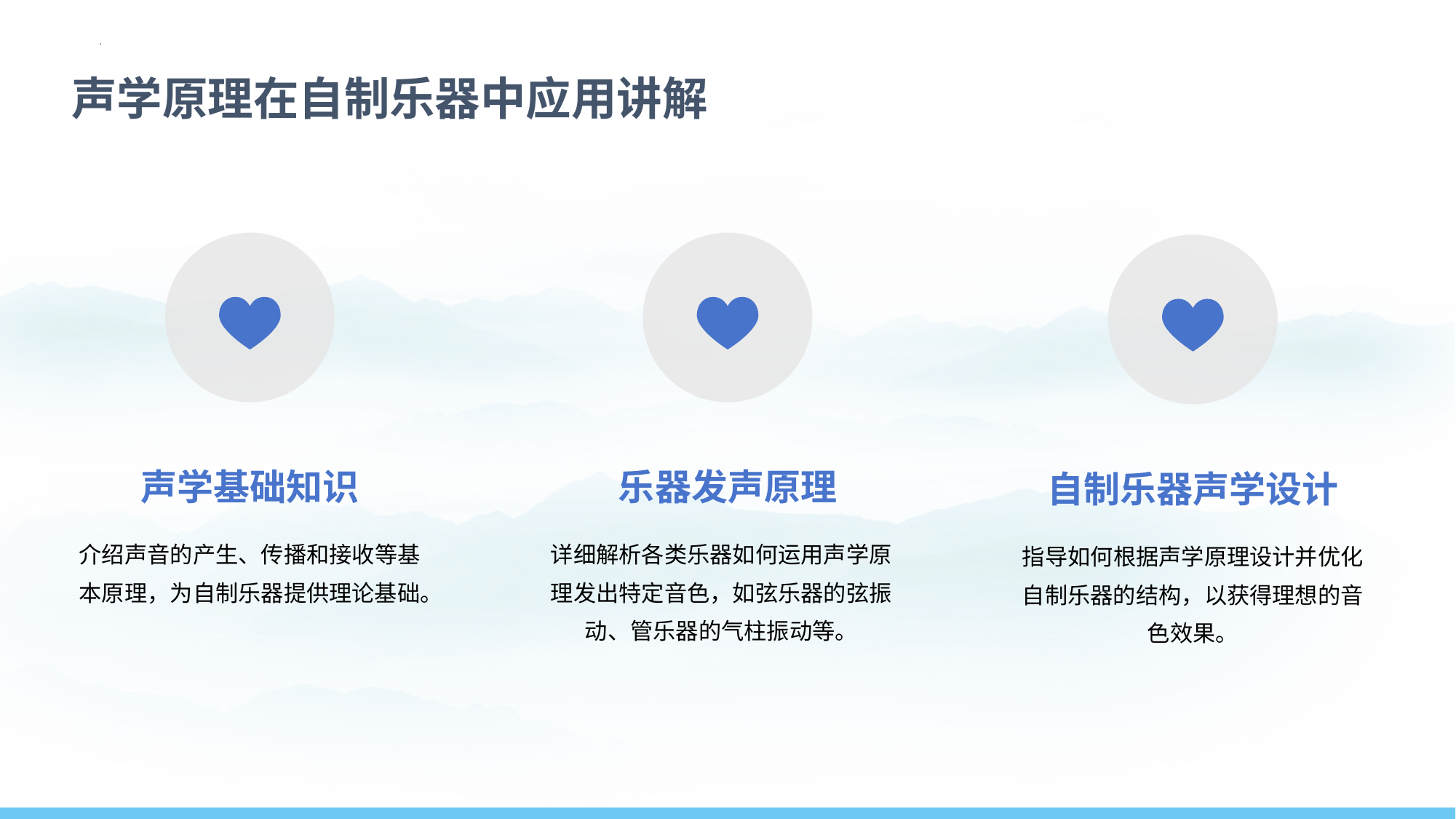

声学原理在自制乐器中应用讲解

声学基础知识
乐器发声原理
自制乐器声学设计
介绍声音的产生、传播和接收等基本原理，为自制乐器提供理论基础。
详细解析各类乐器如何运用声学原理发出特定音色，如弦乐器的弦振动、管乐器的气柱振动等。
指导如何根据声学原理设计并优化自制乐器的结构，以获得理想的音色效果。